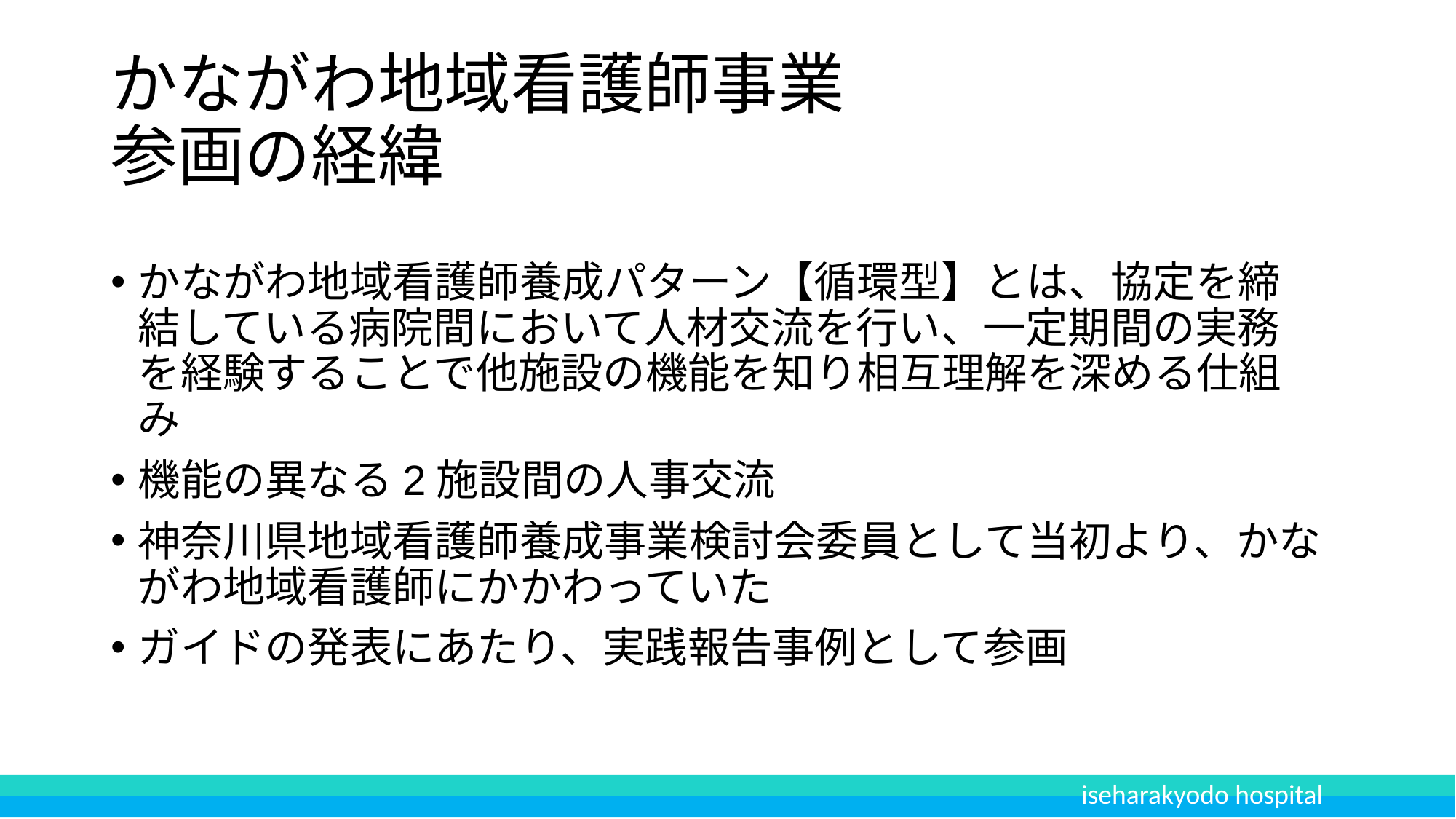

# かながわ地域看護師事業 参画の経緯
かながわ地域看護師養成パターン【循環型】とは、協定を締結している病院間において人材交流を行い、一定期間の実務を経験することで他施設の機能を知り相互理解を深める仕組み
機能の異なる2施設間の人事交流
神奈川県地域看護師養成事業検討会委員として当初より、かながわ地域看護師にかかわっていた
ガイドの発表にあたり、実践報告事例として参画